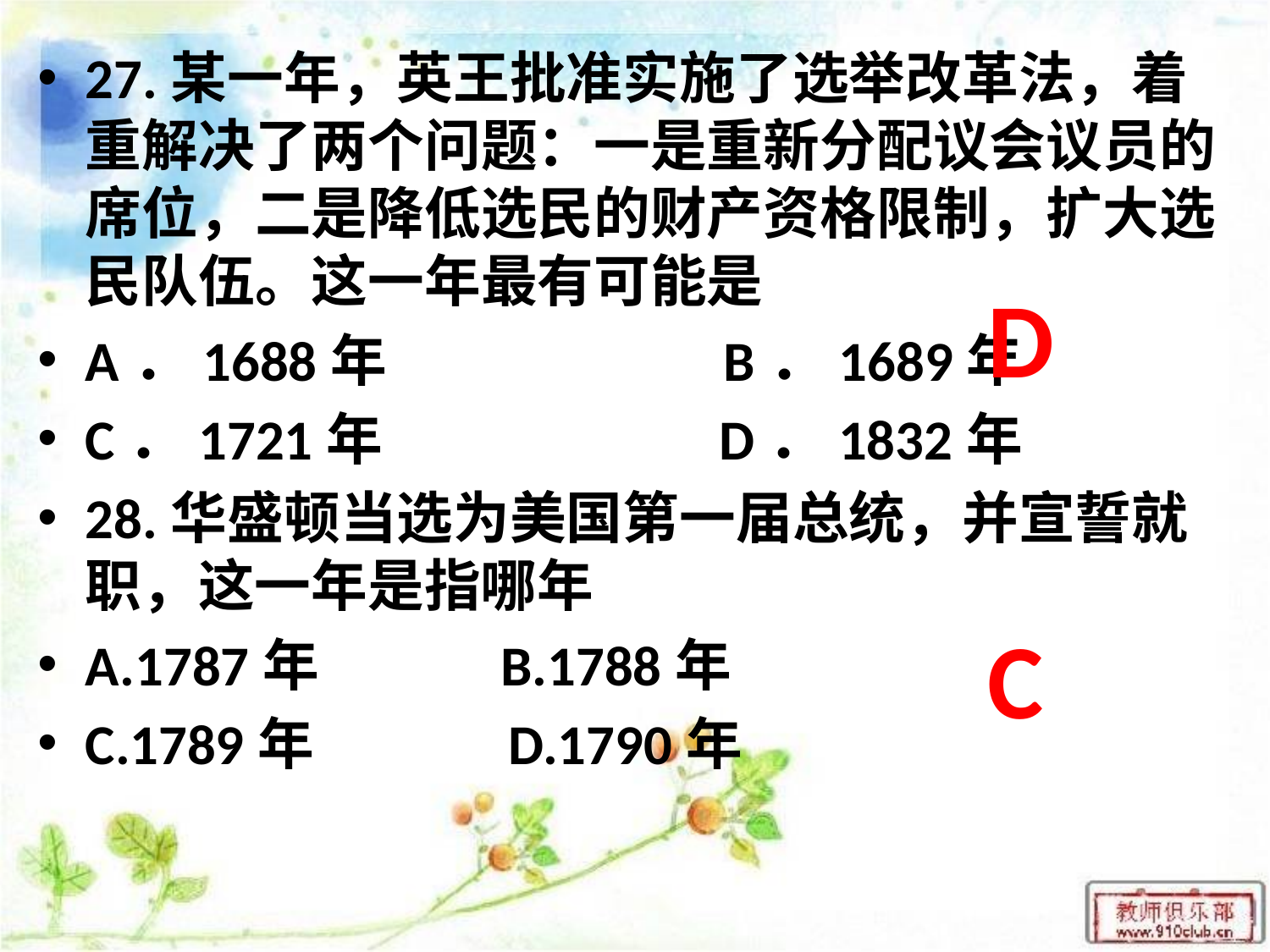

27.某一年，英王批准实施了选举改革法，着重解决了两个问题：一是重新分配议会议员的席位，二是降低选民的财产资格限制，扩大选民队伍。这一年最有可能是
A．1688年                         B．1689年
C．1721年                         D．1832年
28.华盛顿当选为美国第一届总统，并宣誓就职，这一年是指哪年
A.1787年             B.1788年
C.1789年              D.1790年
D
C